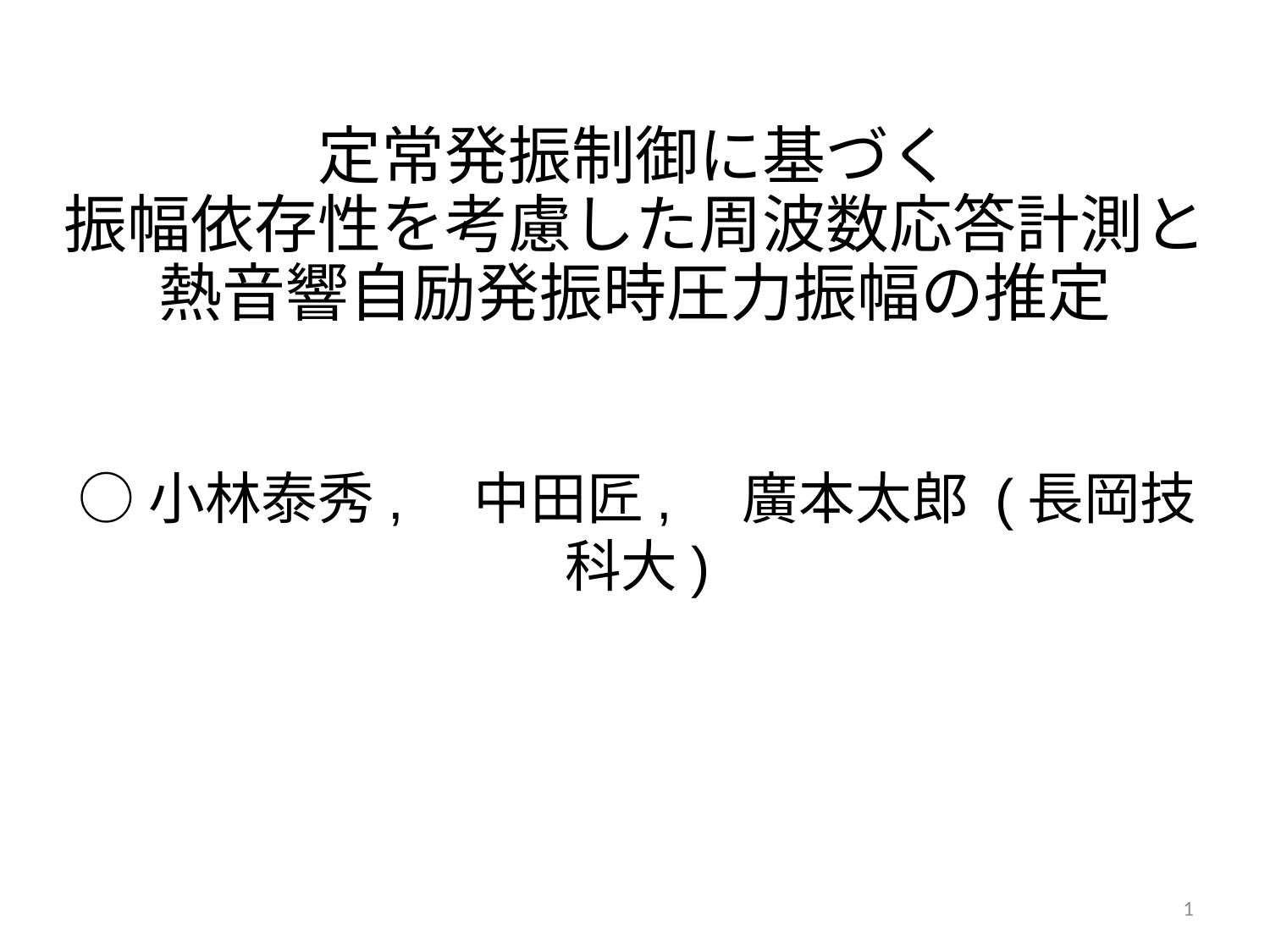

定常発振制御に基づく
振幅依存性を考慮した周波数応答計測と
熱音響自励発振時圧力振幅の推定
○小林泰秀,　中田匠,　廣本太郎 (長岡技科大)
1